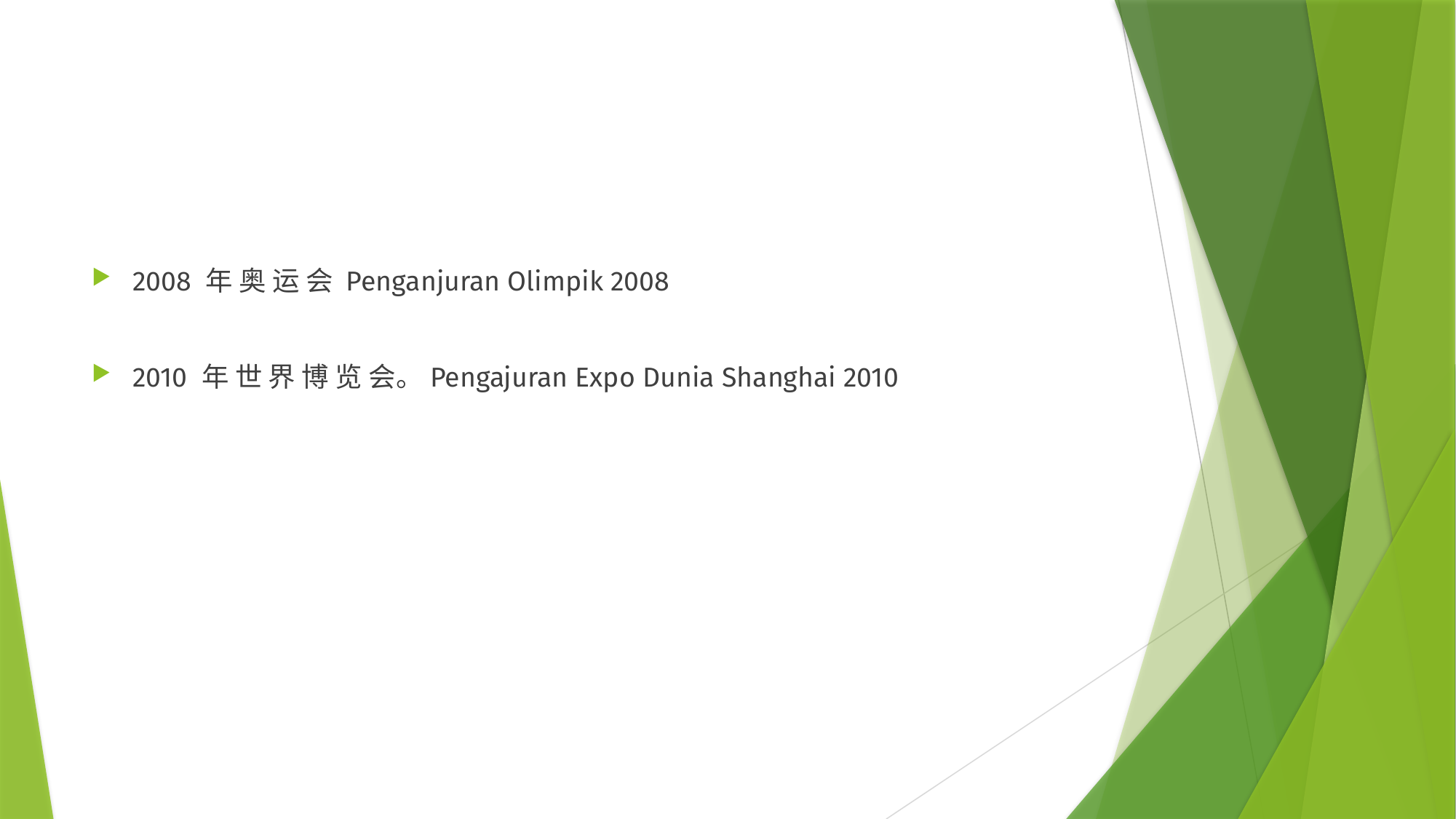

#
2008 年 奥 运 会 Penganjuran Olimpik 2008

2010 年 世 界 博 览 会。Pengajuran Expo Dunia Shanghai 2010